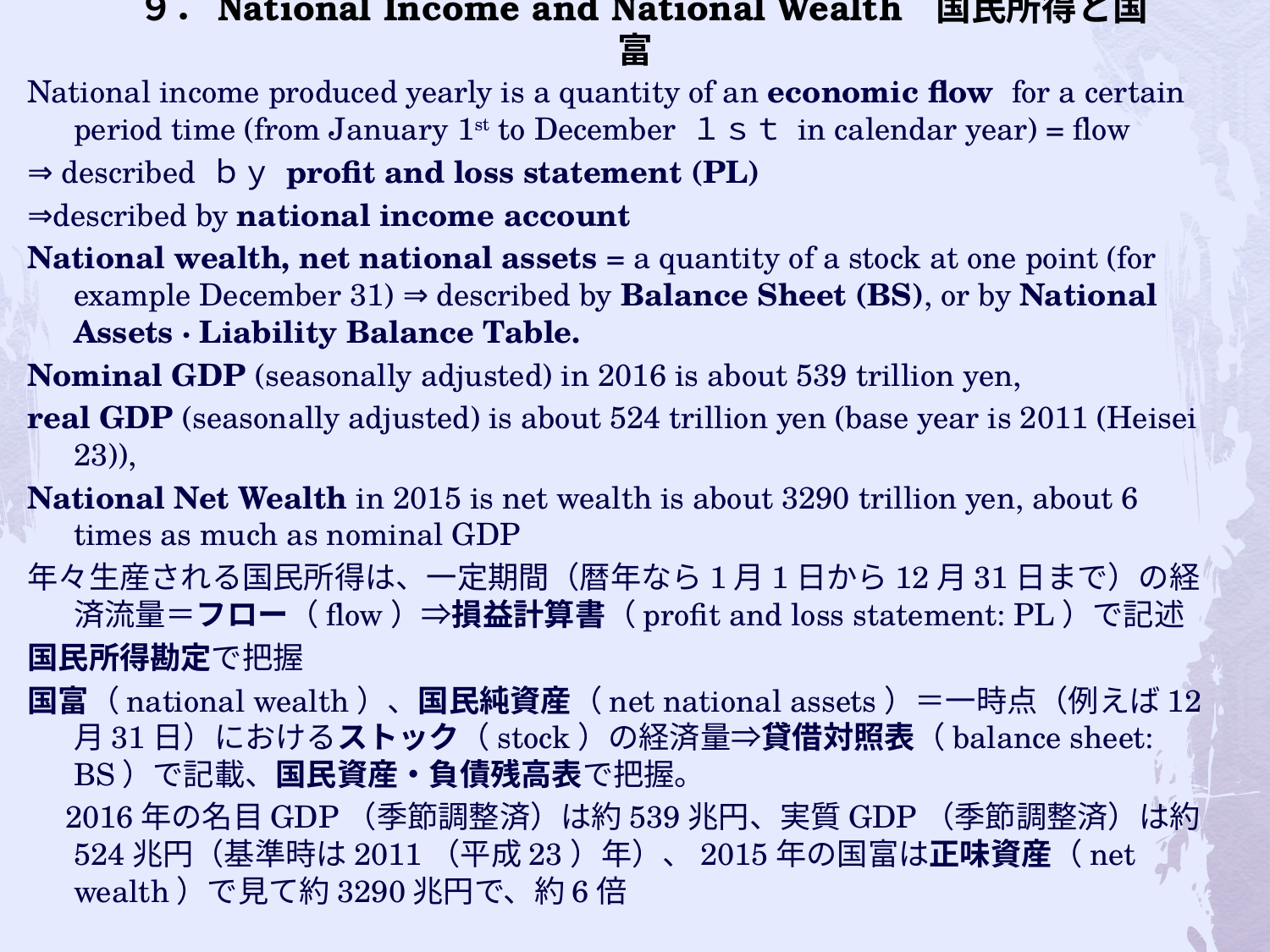

# ９．National Income and National Wealth  国民所得と国富
National income produced yearly is a quantity of an economic flow  for a certain period time (from January 1st to December １ｓｔ in calendar year) = flow
⇒ described ｂｙ profit and loss statement (PL)
⇒described by national income account
National wealth, net national assets = a quantity of a stock at one point (for example December 31) ⇒ described by Balance Sheet (BS), or by National Assets · Liability Balance Table.
Nominal GDP (seasonally adjusted) in 2016 is about 539 trillion yen,
real GDP (seasonally adjusted) is about 524 trillion yen (base year is 2011 (Heisei 23)),
National Net Wealth in 2015 is net wealth is about 3290 trillion yen, about 6 times as much as nominal GDP
年々生産される国民所得は、一定期間（暦年なら1月1日から12月31日まで）の経済流量＝フロー（flow）⇒損益計算書（profit and loss statement: PL）で記述
国民所得勘定で把握
国富（national wealth）、国民純資産（net national assets）＝一時点（例えば12月31日）におけるストック（stock）の経済量⇒貸借対照表（balance sheet: BS）で記載、国民資産・負債残高表で把握。
　2016年の名目GDP（季節調整済）は約539兆円、実質GDP（季節調整済）は約524兆円（基準時は2011（平成23）年）、2015年の国富は正味資産（net wealth）で見て約3290兆円で、約6倍